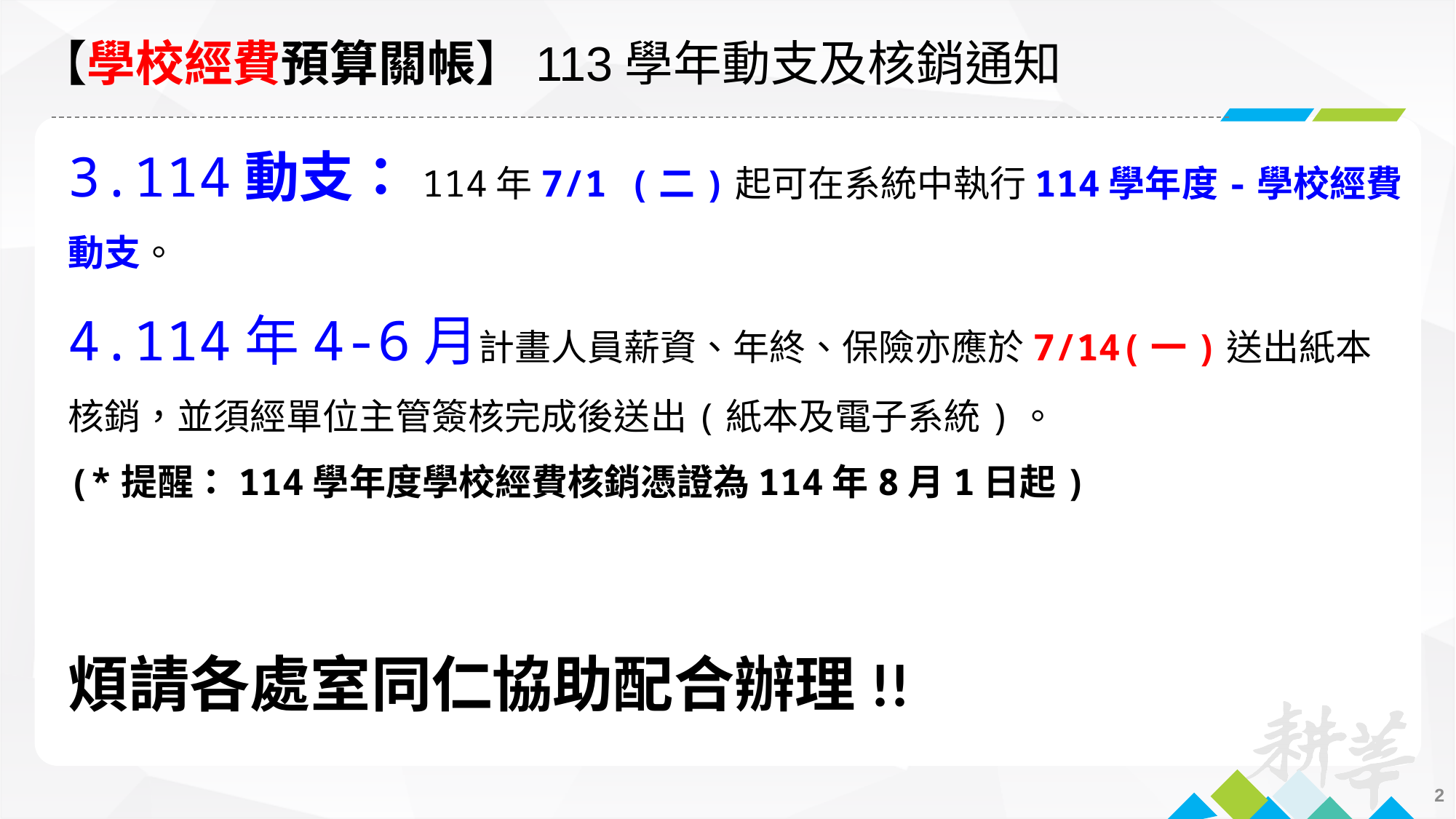

【學校經費預算關帳】113學年動支及核銷通知

3.114動支：114年7/1 (二)起可在系統中執行114學年度-學校經費動支。
4.114年4-6月計畫人員薪資、年終、保險亦應於7/14(一)送出紙本核銷，並須經單位主管簽核完成後送出(紙本及電子系統)。
(*提醒：114學年度學校經費核銷憑證為114年8月1日起)

煩請各處室同仁協助配合辦理!!
2